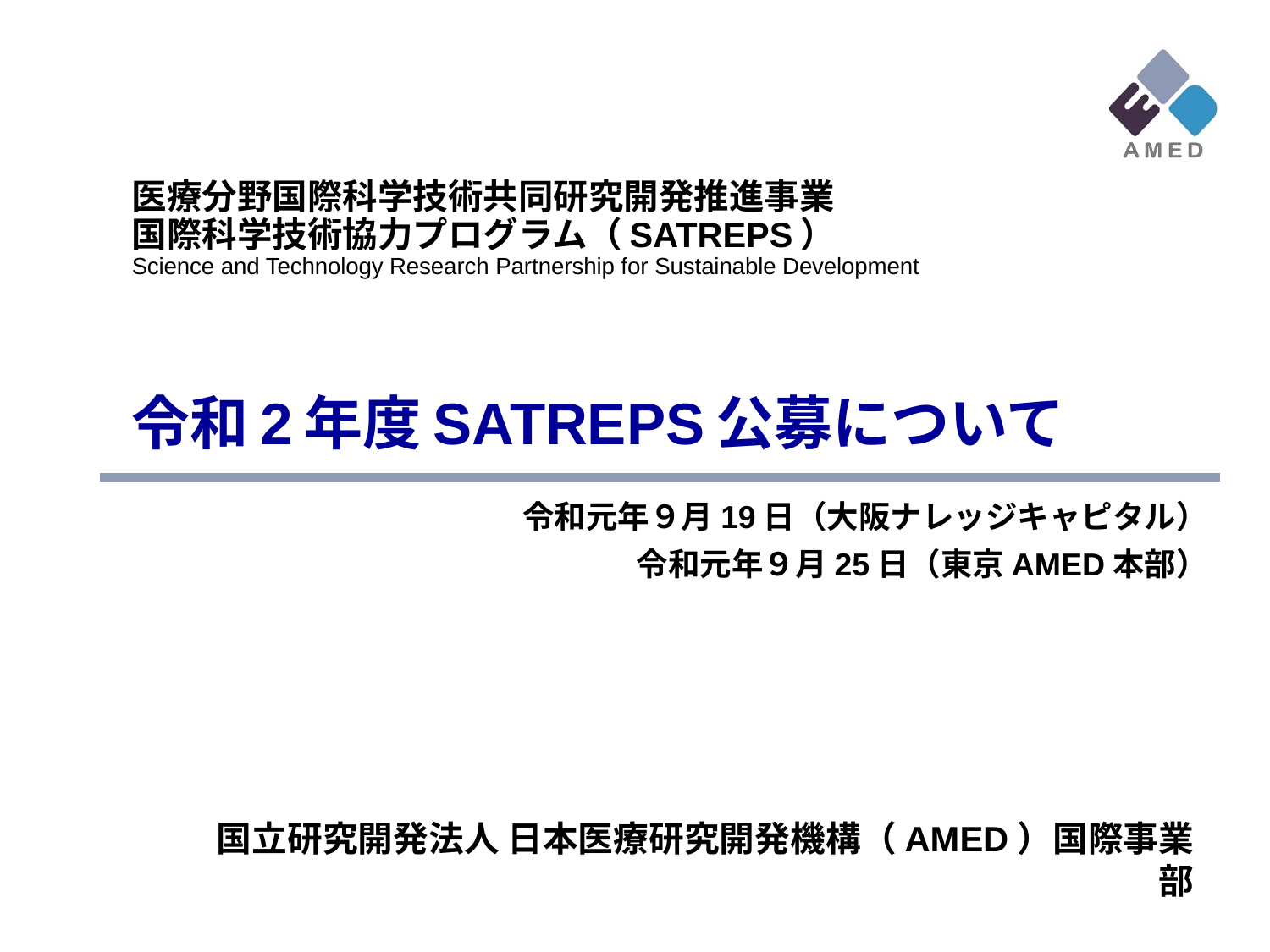

# 医療分野国際科学技術共同研究開発推進事業 国際科学技術協力プログラム（SATREPS） Science and Technology Research Partnership for Sustainable Development 令和2年度SATREPS公募について
令和元年９月19日（大阪ナレッジキャピタル）
令和元年９月25日（東京AMED本部）
国立研究開発法人 日本医療研究開発機構（AMED）国際事業部